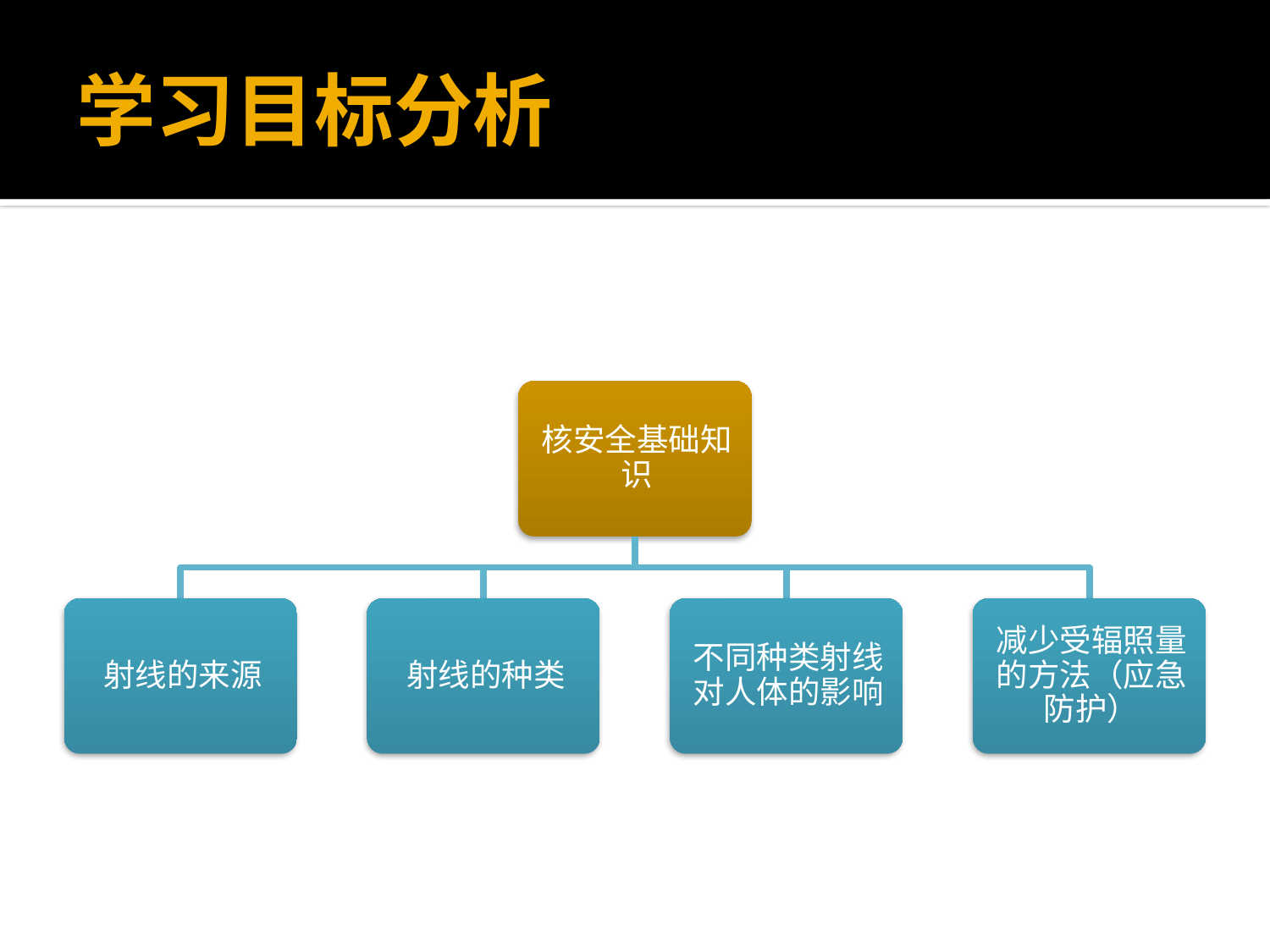

# 学习目标分析
核安全基础知识
射线的来源
射线的种类
不同种类射线对人体的影响
减少受辐照量的方法（应急防护）